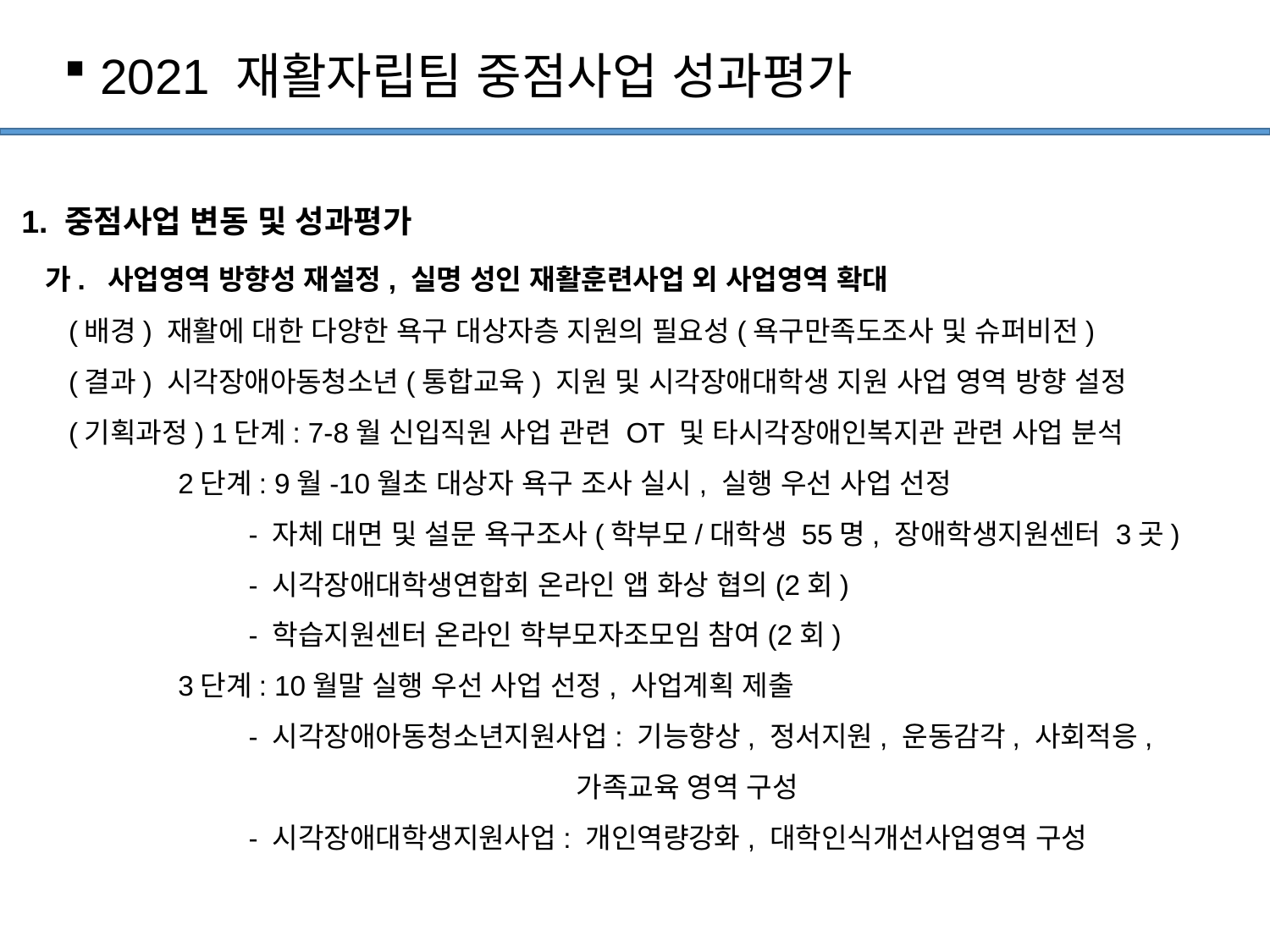

2021 재활자립팀 중점사업 성과평가

1. 중점사업 변동 및 성과평가
  가.  사업영역 방향성 재설정, 실명 성인 재활훈련사업 외 사업영역 확대
      (배경) 재활에 대한 다양한 욕구 대상자층 지원의 필요성(욕구만족도조사 및 슈퍼비전)
      (결과) 시각장애아동청소년(통합교육) 지원 및 시각장애대학생 지원 사업 영역 방향 설정
      (기획과정) 1단계: 7-8월 신입직원 사업 관련 OT 및 타시각장애인복지관 관련 사업 분석
                    2단계: 9월-10월초 대상자 욕구 조사 실시, 실행 우선 사업 선정
                             - 자체 대면 및 설문 욕구조사(학부모/대학생 55명, 장애학생지원센터 3곳)
                             - 시각장애대학생연합회 온라인 앱 화상 협의(2회)
                             - 학습지원센터 온라인 학부모자조모임 참여(2회)
                    3단계: 10월말 실행 우선 사업 선정, 사업계획 제출
                             - 시각장애아동청소년지원사업: 기능향상, 정서지원, 운동감각, 사회적응,
                                                                      가족교육 영역 구성
                             - 시각장애대학생지원사업: 개인역량강화, 대학인식개선사업영역 구성